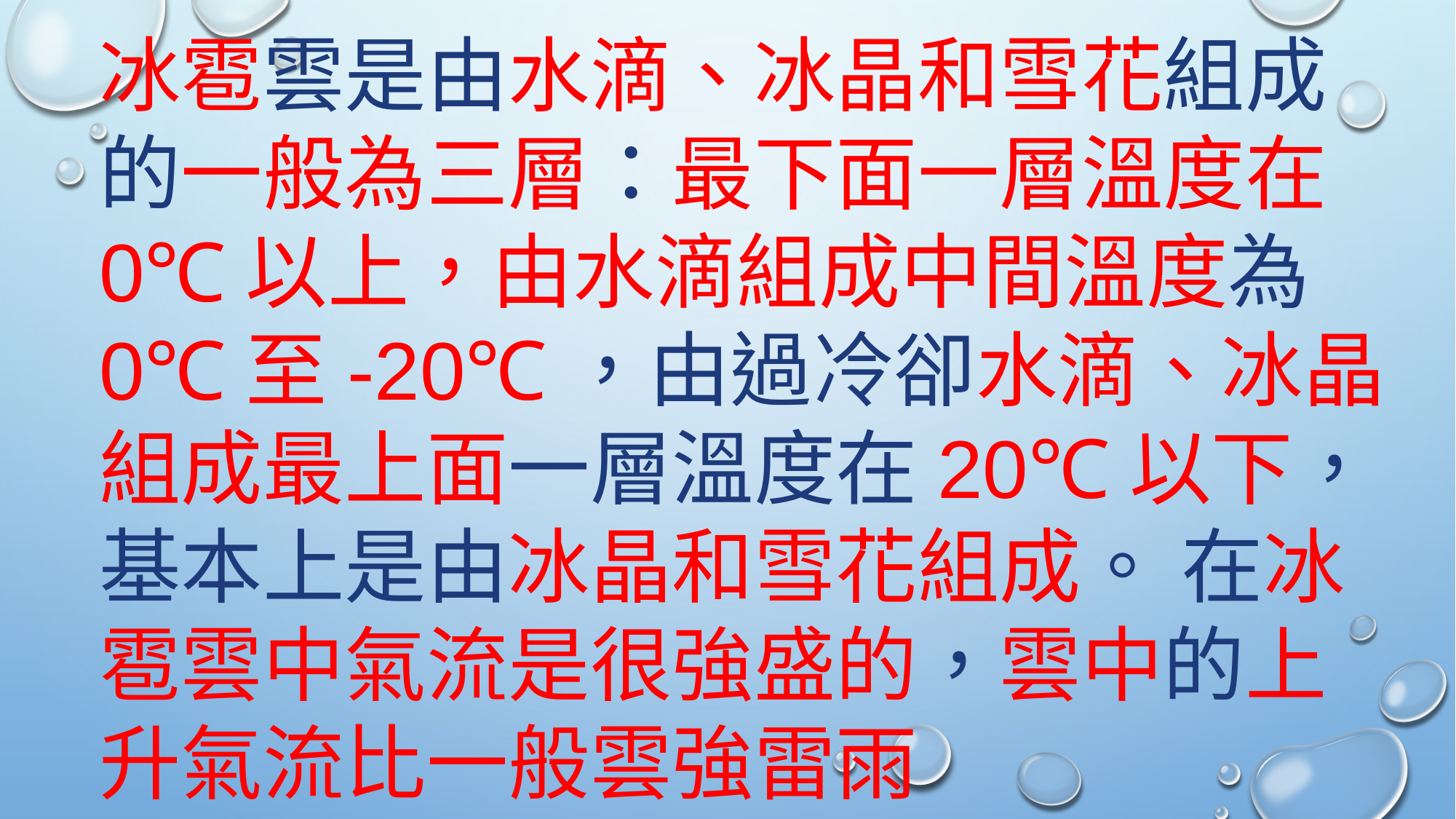

冰雹雲是由水滴、冰晶和雪花組成的一般為三層：最下面一層溫度在0℃以上，由水滴組成中間溫度為0℃至-20℃，由過冷卻水滴、冰晶組成最上面一層溫度在20℃以下，基本上是由冰晶和雪花組成。 在冰雹雲中氣流是很強盛的，雲中的上升氣流比一般雲強雷雨